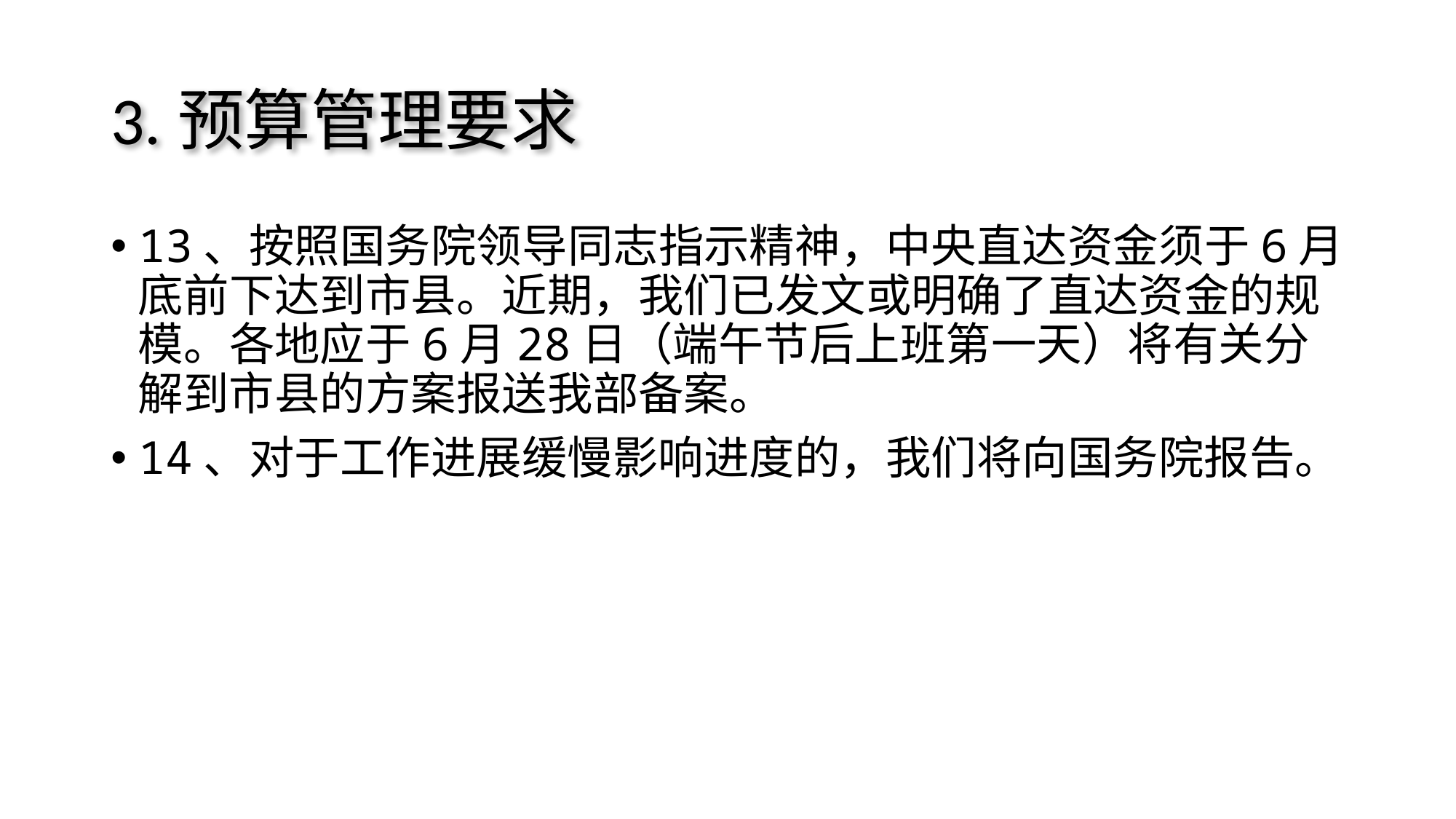

# 3.预算管理要求
13、按照国务院领导同志指示精神，中央直达资金须于6月底前下达到市县。近期，我们已发文或明确了直达资金的规模。各地应于6月28日（端午节后上班第一天）将有关分解到市县的方案报送我部备案。
14、对于工作进展缓慢影响进度的，我们将向国务院报告。

16